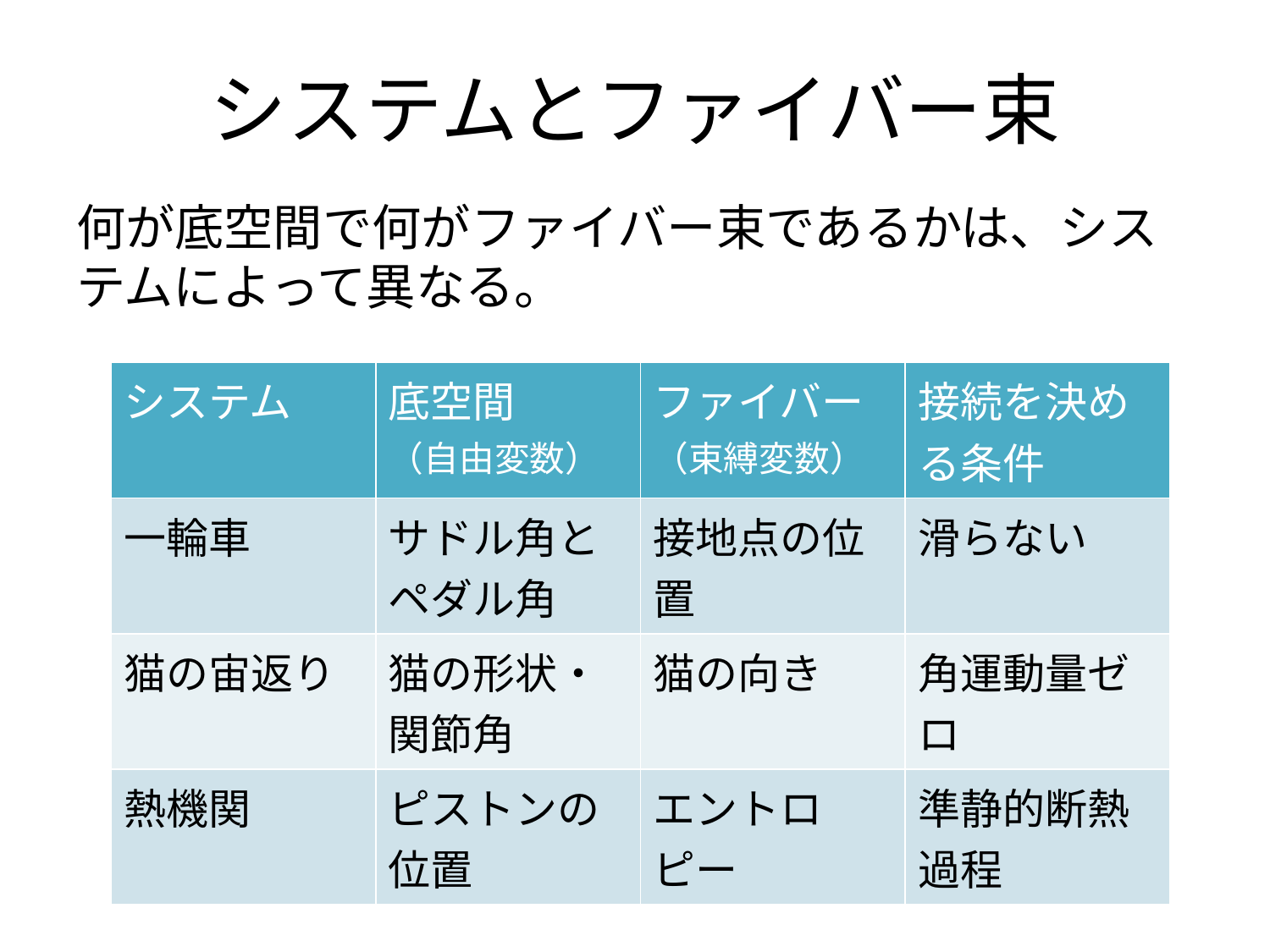

# システムとファイバー束
何が底空間で何がファイバー束であるかは、システムによって異なる。
| システム | 底空間　（自由変数） | ファイバー（束縛変数） | 接続を決める条件 |
| --- | --- | --- | --- |
| 一輪車 | サドル角とペダル角 | 接地点の位置 | 滑らない |
| 猫の宙返り | 猫の形状・関節角 | 猫の向き | 角運動量ゼロ |
| 熱機関 | ピストンの位置 | エントロピー | 準静的断熱過程 |